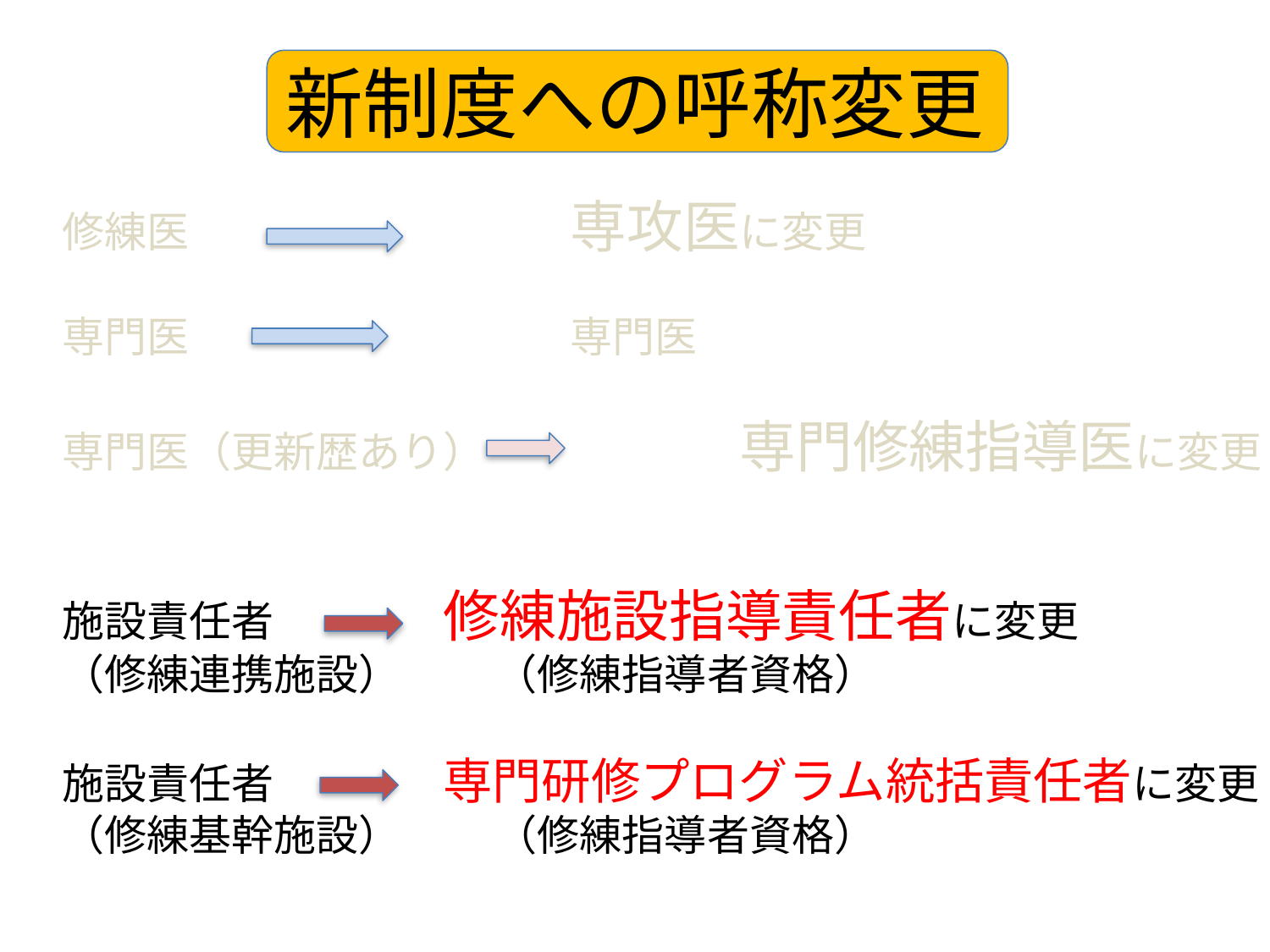

# 新制度への呼称変更

修練医			専攻医に変更

専門医			専門医

専門医（更新歴あり）		　専門修練指導医に変更

施設責任者		修練施設指導責任者に変更
（修練連携施設） 　　（修練指導者資格）

施設責任者		専門研修プログラム統括責任者に変更
（修練基幹施設） 　　（修練指導者資格）